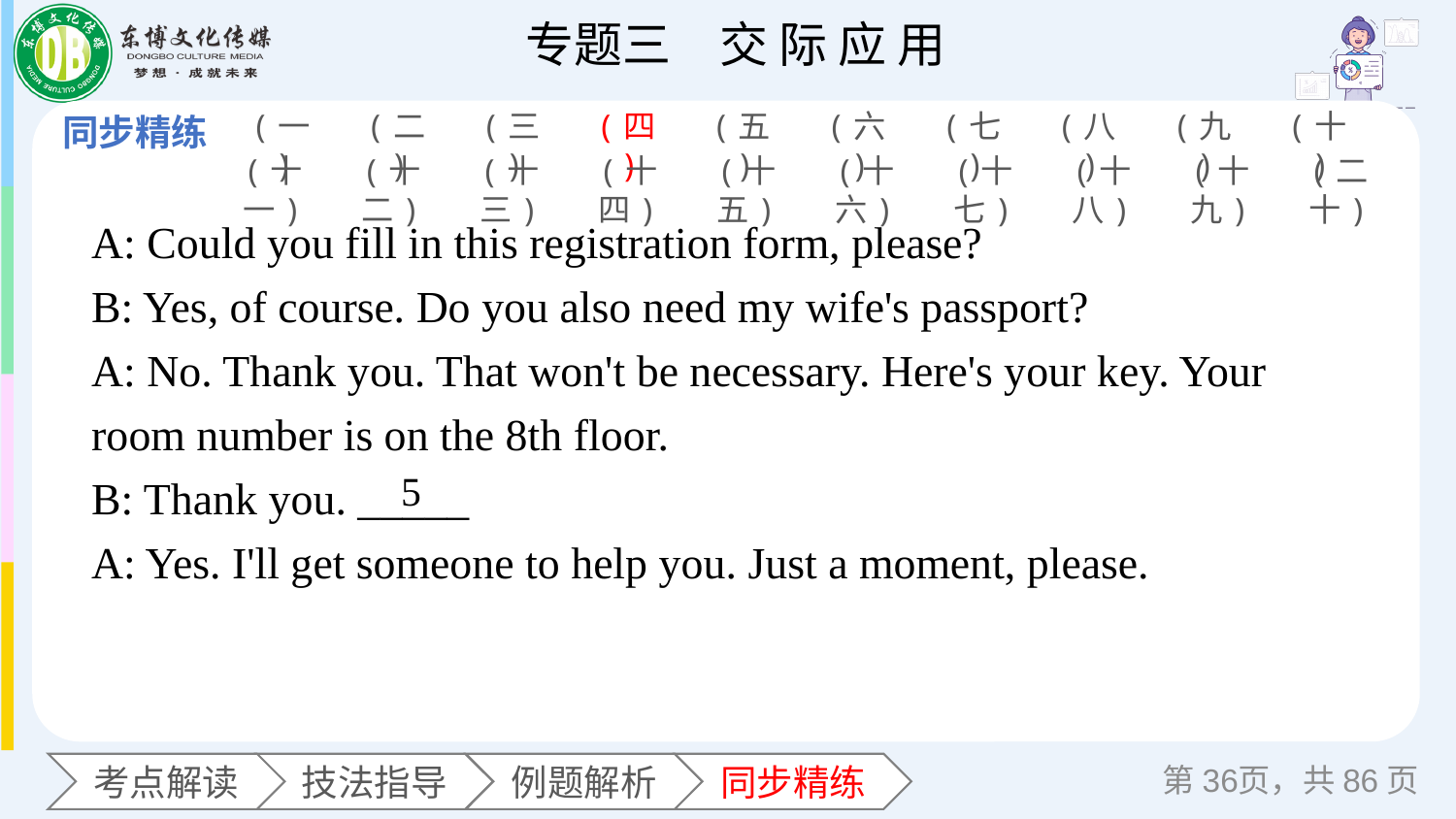

(一)
(二)
(三)
(四)
(五)
(六)
(七)
(八)
(九)
(十)
(十一)
(十二)
(十三)
(十四)
(十五)
(十六)
(十七)
(十八)
(十九)
(二十)
A: Could you fill in this registration form, please?
B: Yes, of course. Do you also need my wife's passport?
A: No. Thank you. That won't be necessary. Here's your key. Your room number is on the 8th floor.
B: Thank you. _____
A: Yes. I'll get someone to help you. Just a moment, please.
5
第36页，共86页